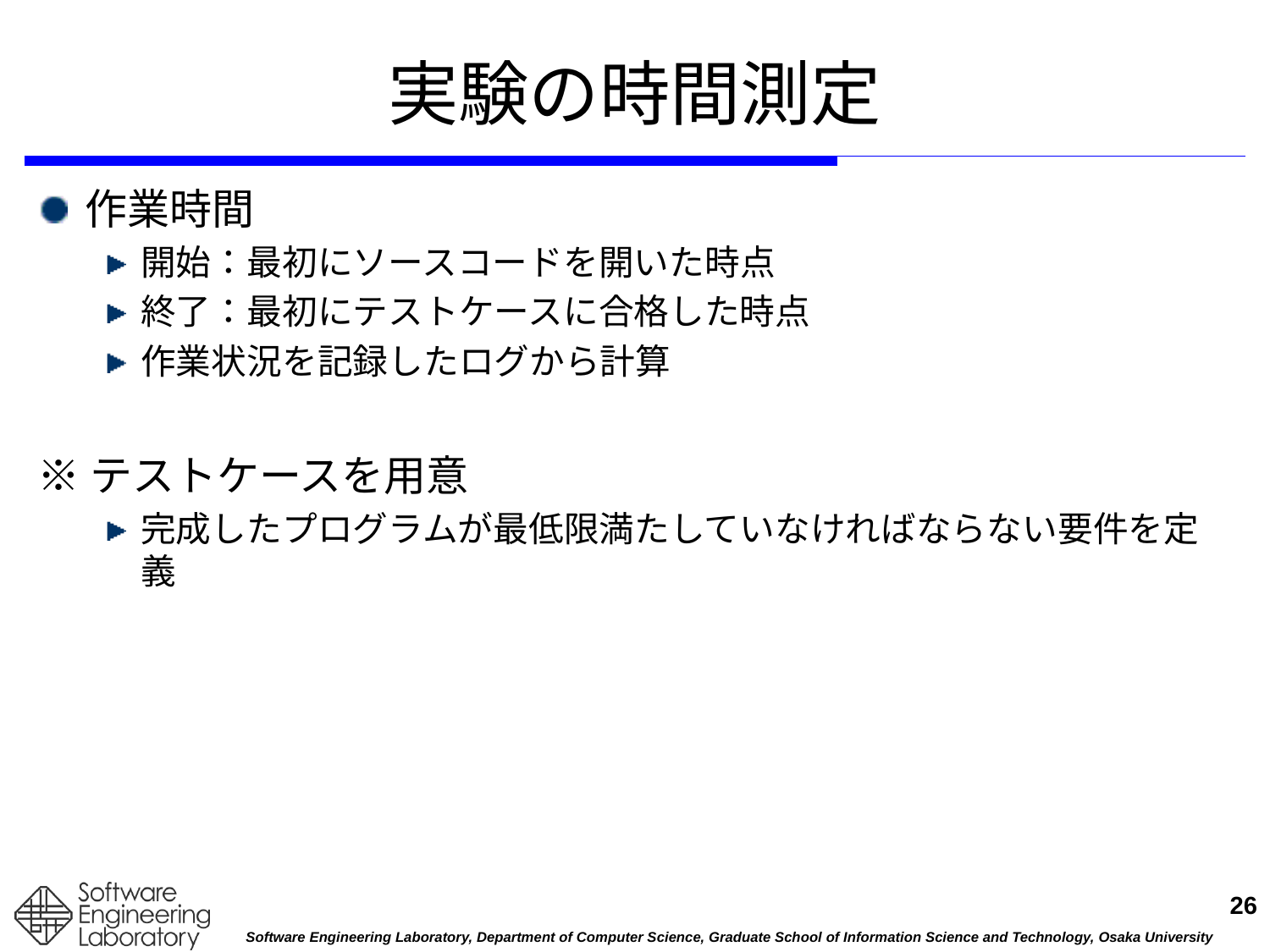

# 実験の時間測定
作業時間
開始：最初にソースコードを開いた時点
終了：最初にテストケースに合格した時点
作業状況を記録したログから計算

※テストケースを用意
完成したプログラムが最低限満たしていなければならない要件を定義